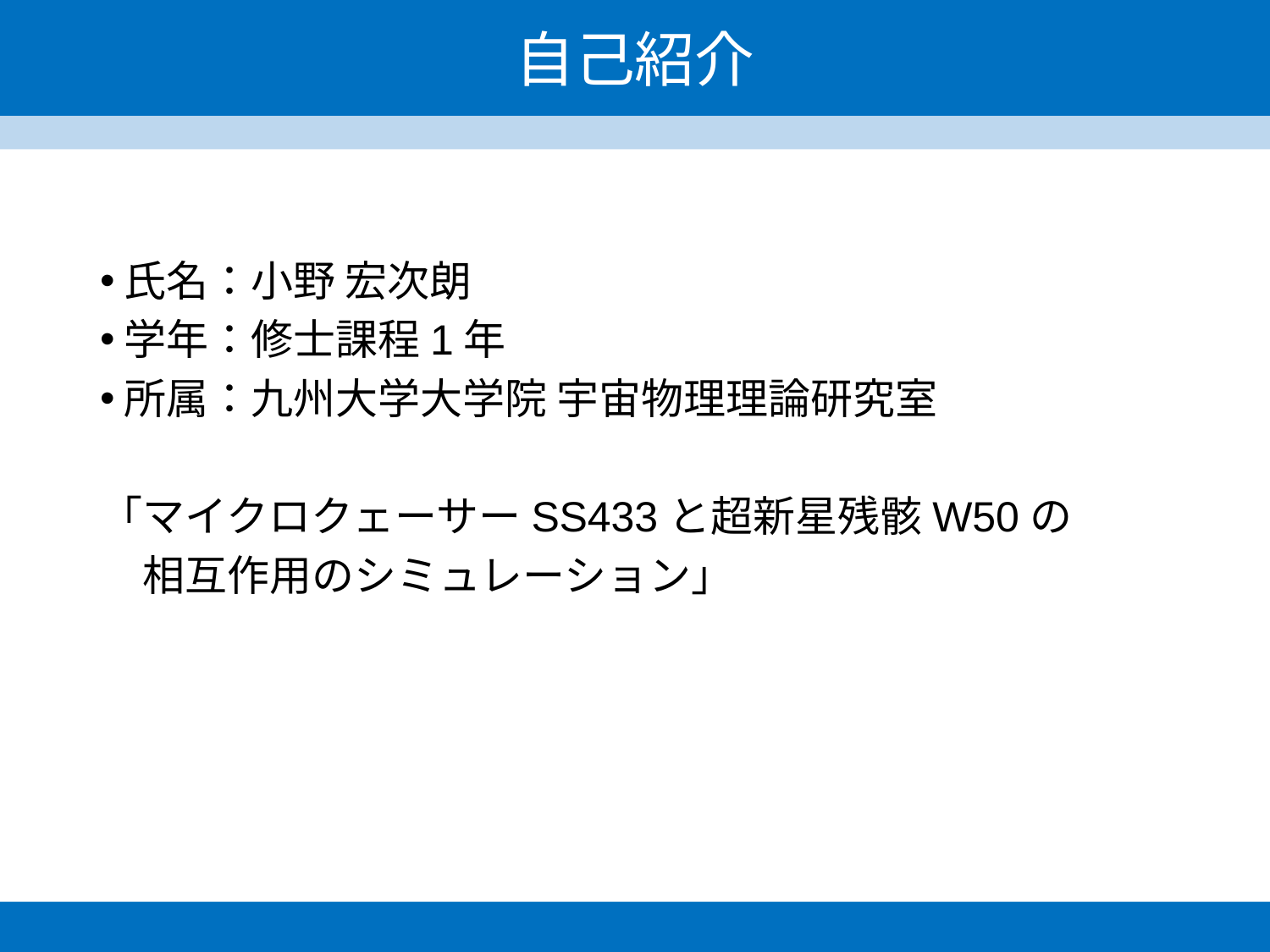

自己紹介

氏名：小野 宏次朗
学年：修士課程1年
所属：九州大学大学院 宇宙物理理論研究室

「マイクロクェーサーSS433と超新星残骸W50の
　相互作用のシミュレーション」